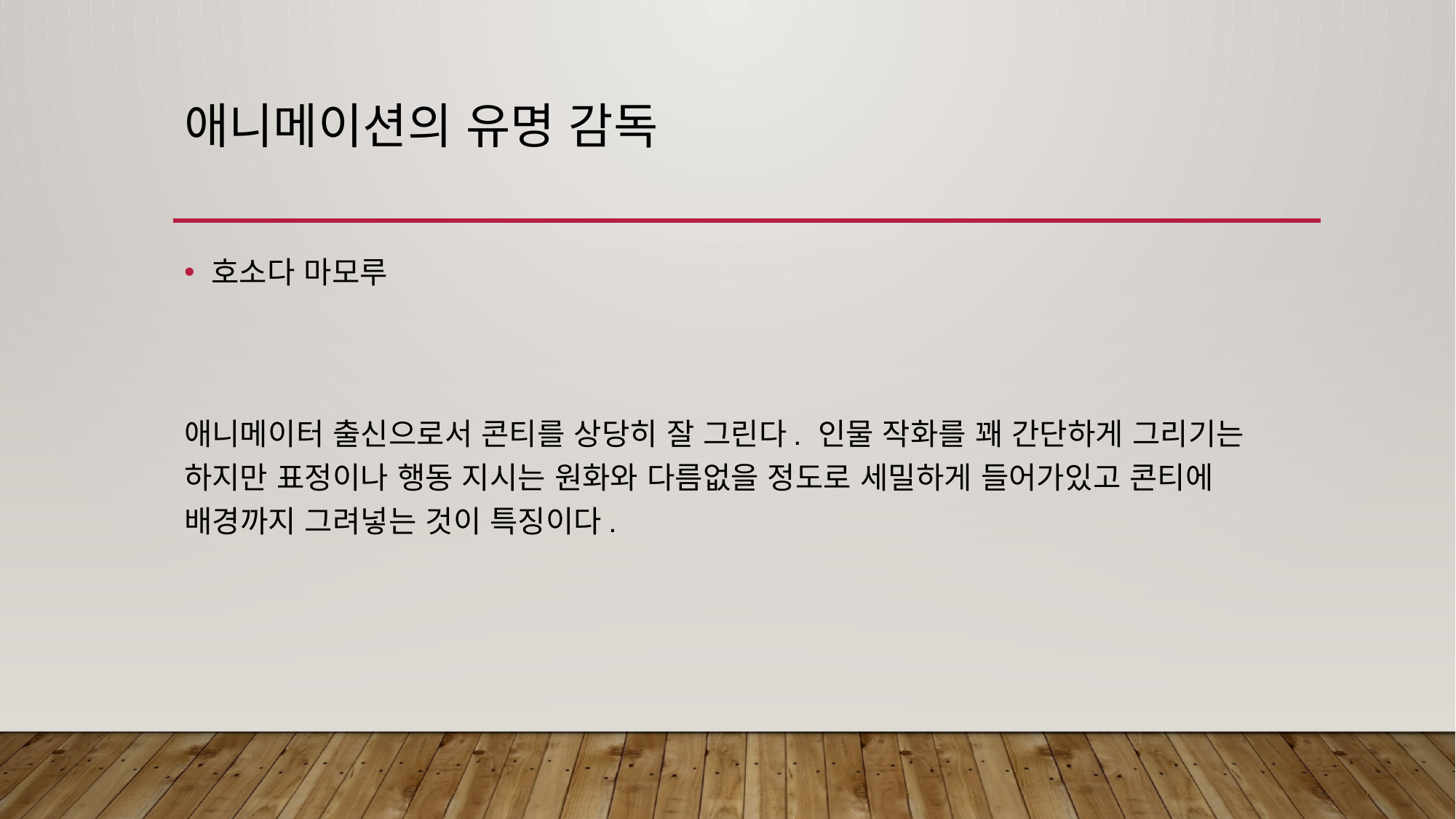

# 애니메이션의 유명 감독
호소다 마모루

애니메이터 출신으로서 콘티를 상당히 잘 그린다. 인물 작화를 꽤 간단하게 그리기는 하지만 표정이나 행동 지시는 원화와 다름없을 정도로 세밀하게 들어가있고 콘티에 배경까지 그려넣는 것이 특징이다.